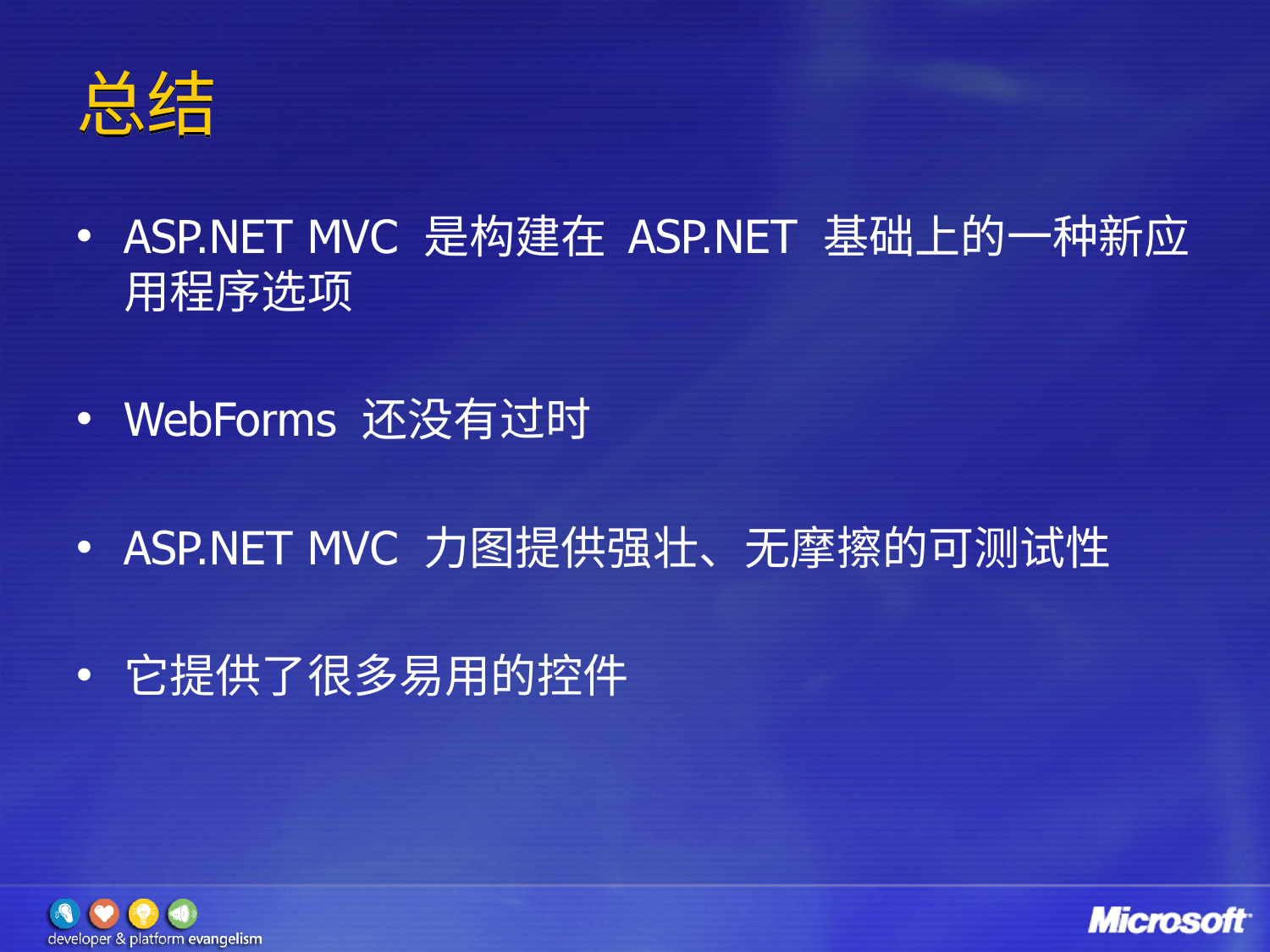

# 总结
ASP.NET MVC 是构建在 ASP.NET 基础上的一种新应用程序选项

WebForms 还没有过时

ASP.NET MVC 力图提供强壮、无摩擦的可测试性

它提供了很多易用的控件